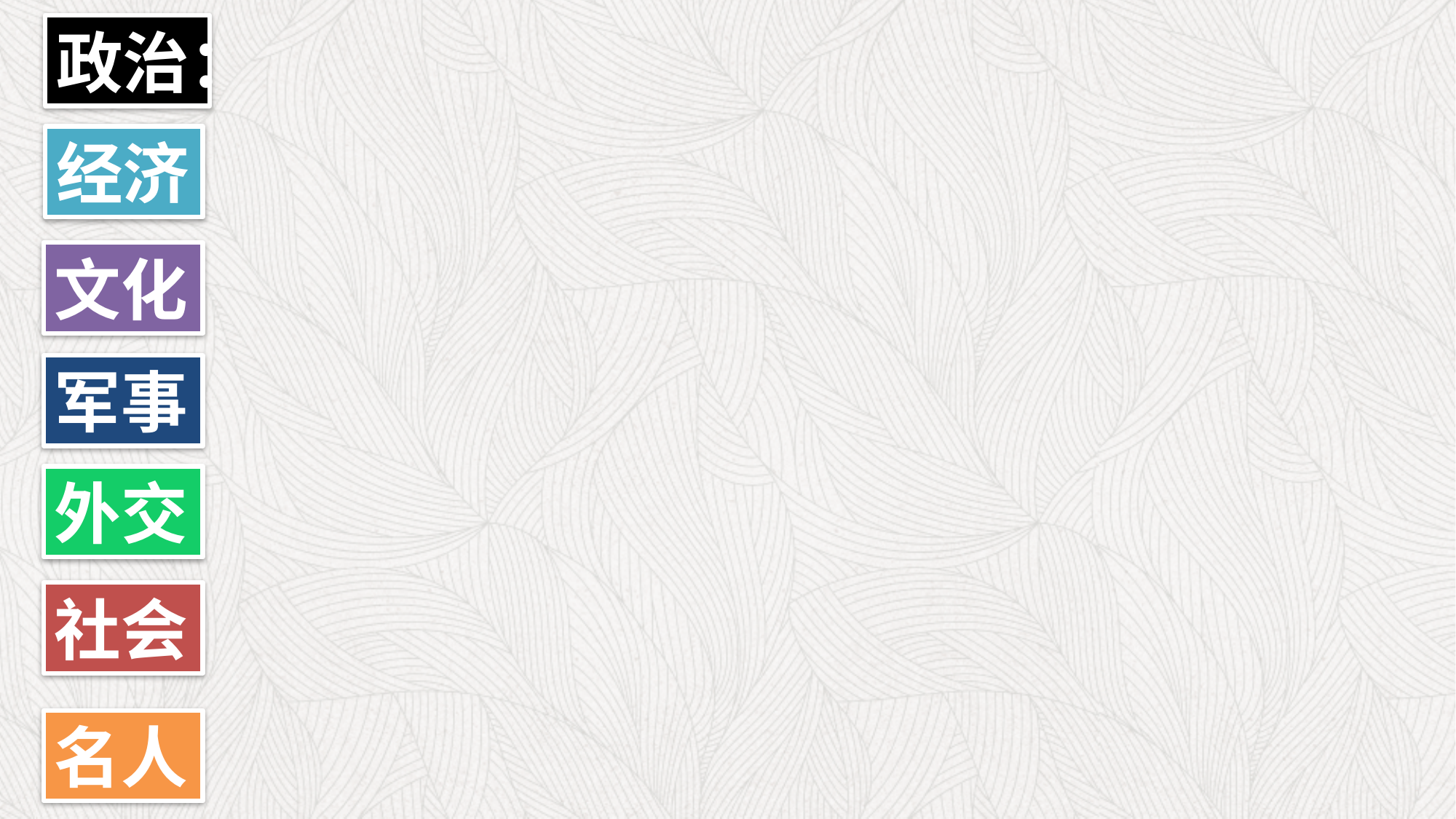

政治：
经济
文化
军事
外交
社会
名人